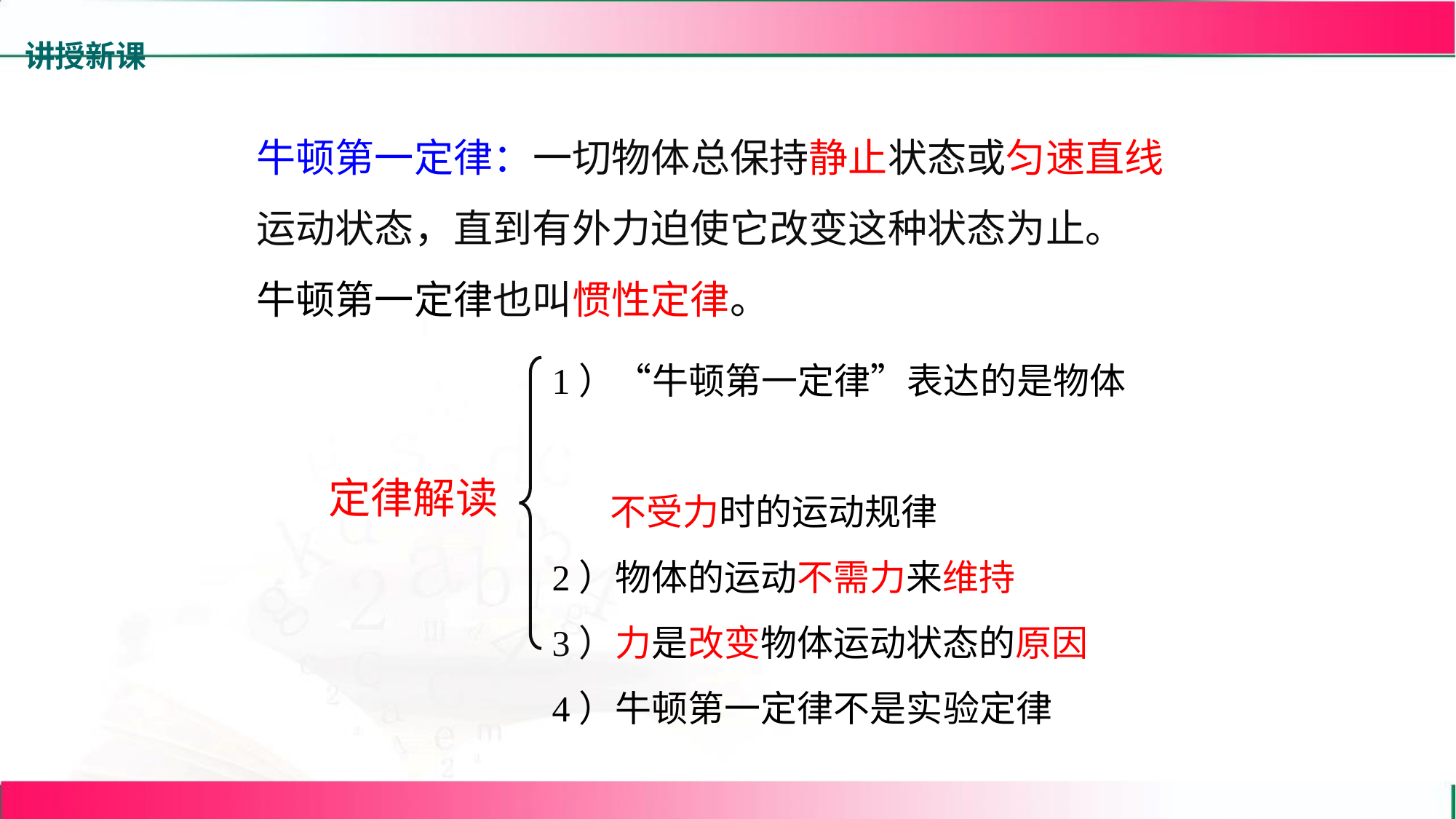

讲授新课
牛顿第一定律：一切物体总保持静止状态或匀速直线运动状态，直到有外力迫使它改变这种状态为止。
牛顿第一定律也叫惯性定律。
1）“牛顿第一定律”表达的是物体
      不受力时的运动规律
2）物体的运动不需力来维持
3）力是改变物体运动状态的原因
4）牛顿第一定律不是实验定律

定律解读